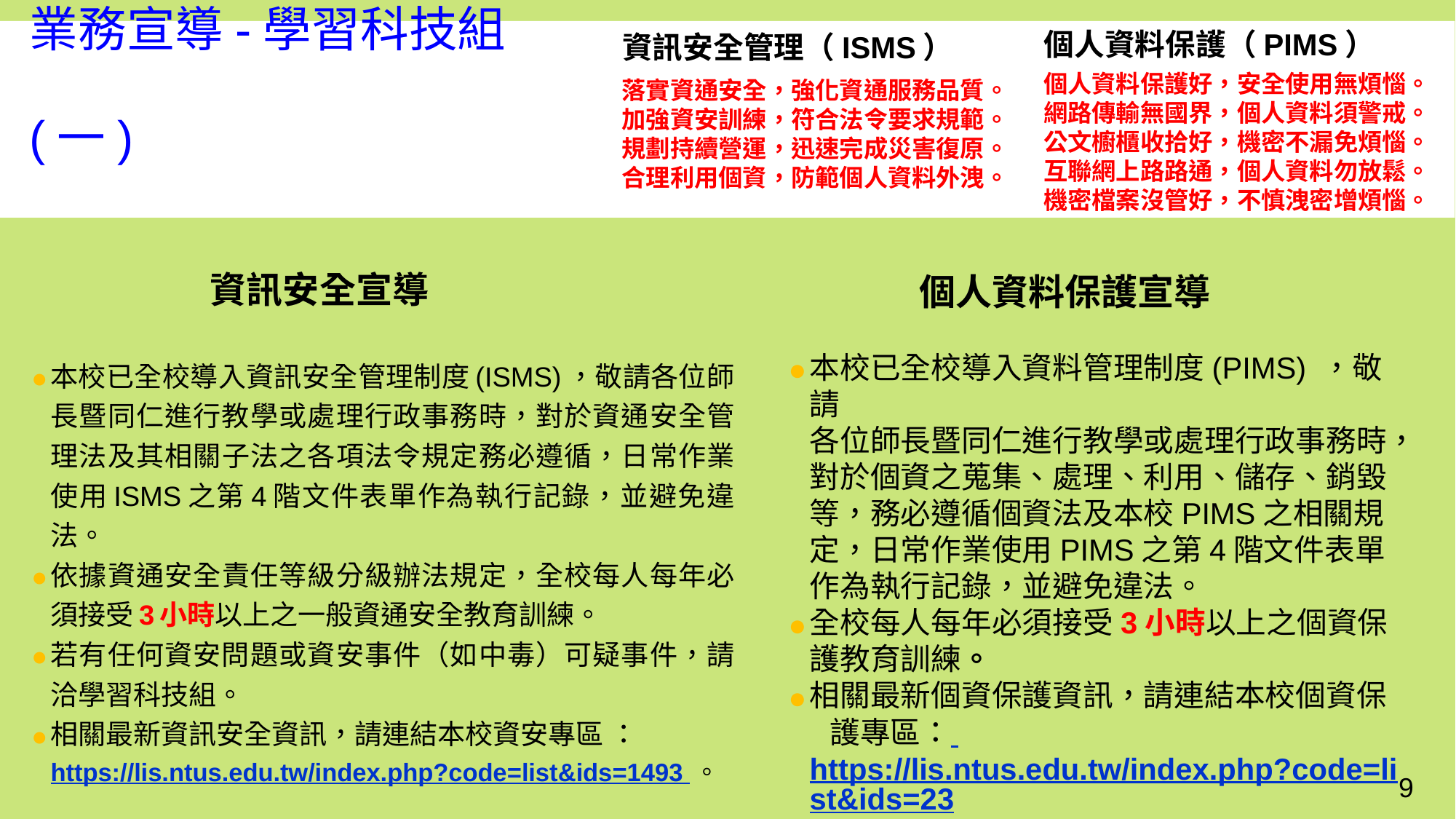

業務宣導-學習科技組(一)
個人資料保護（PIMS）
資訊安全管理（ISMS）
個人資料保護好，安全使用無煩惱。
網路傳輸無國界，個人資料須警戒。
公文櫥櫃收拾好，機密不漏免煩惱。
互聯網上路路通，個人資料勿放鬆。
機密檔案沒管好，不慎洩密增煩惱。
落實資通安全，強化資通服務品質。
加強資安訓練，符合法令要求規範。
規劃持續營運，迅速完成災害復原。
合理利用個資，防範個人資料外洩。

個人資料保護宣導
資訊安全宣導

本校已全校導入資訊安全管理制度(ISMS)，敬請各位師長暨同仁進行教學或處理行政事務時，對於資通安全管理法及其相關子法之各項法令規定務必遵循，日常作業使用ISMS之第4階文件表單作為執行記錄，並避免違法。
依據資通安全責任等級分級辦法規定，全校每人每年必須接受3小時以上之一般資通安全教育訓練。
若有任何資安問題或資安事件（如中毒）可疑事件，請洽學習科技組。
相關最新資訊安全資訊，請連結本校資安專區 ： https://lis.ntus.edu.tw/index.php?code=list&ids=1493 。
本校已全校導入資料管理制度(PIMS) ，敬請
各位師長暨同仁進行教學或處理行政事務時，對於個資之蒐集、處理、利用、儲存、銷毀等，務必遵循個資法及本校PIMS之相關規定，日常作業使用PIMS之第4階文件表單作為執行記錄，並避免違法。
全校每人每年必須接受3小時以上之個資保護教育訓練。
相關最新個資保護資訊，請連結本校個資保
   護專區： https://lis.ntus.edu.tw/index.php?code=list&ids=23 。
9